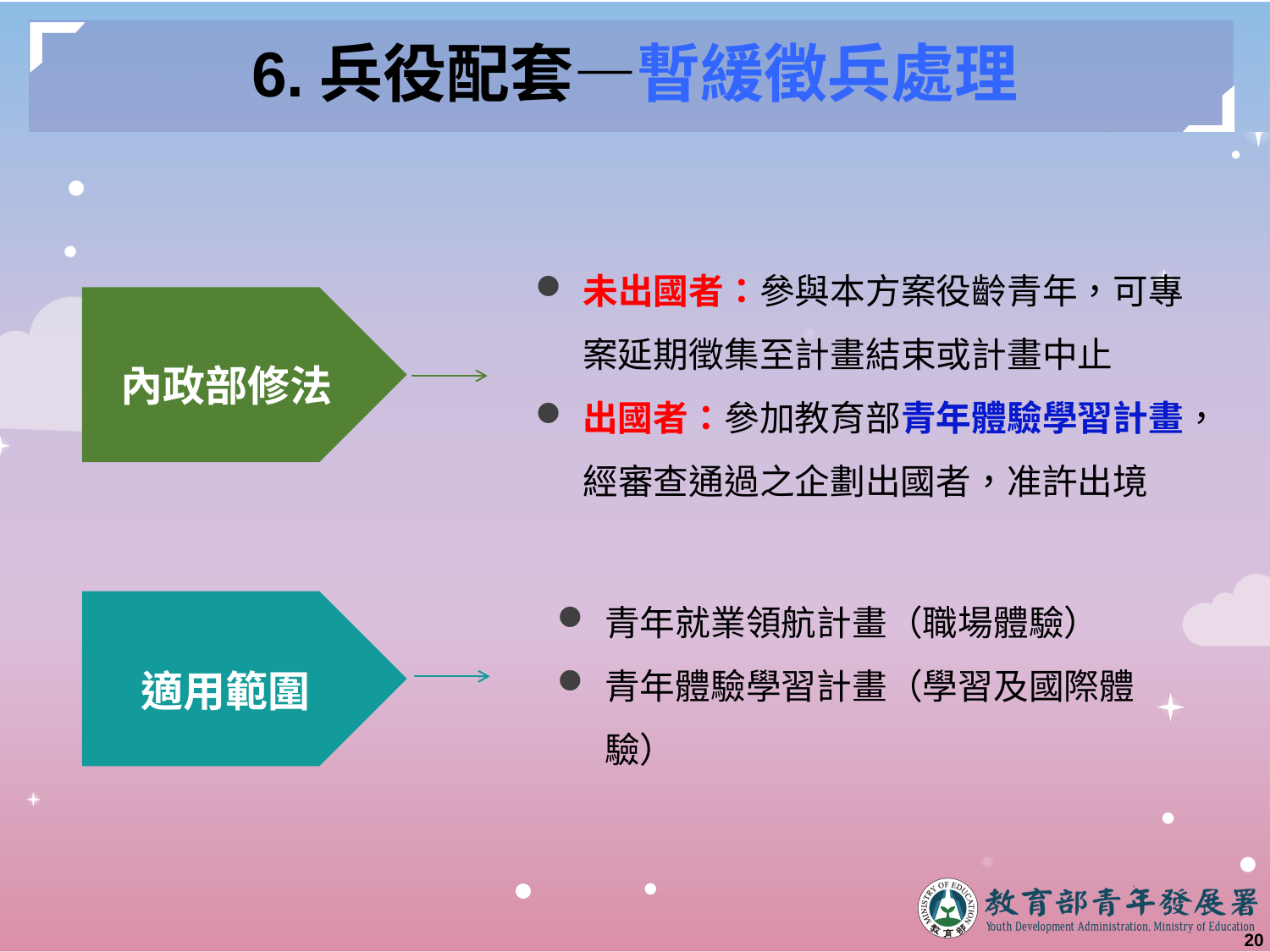

# 6.兵役配套—暫緩徵兵處理
未出國者：參與本方案役齡青年，可專案延期徵集至計畫結束或計畫中止
出國者：參加教育部青年體驗學習計畫，經審查通過之企劃出國者，准許出境

內政部修法

適用範圍
青年就業領航計畫（職場體驗）
青年體驗學習計畫（學習及國際體驗）
20